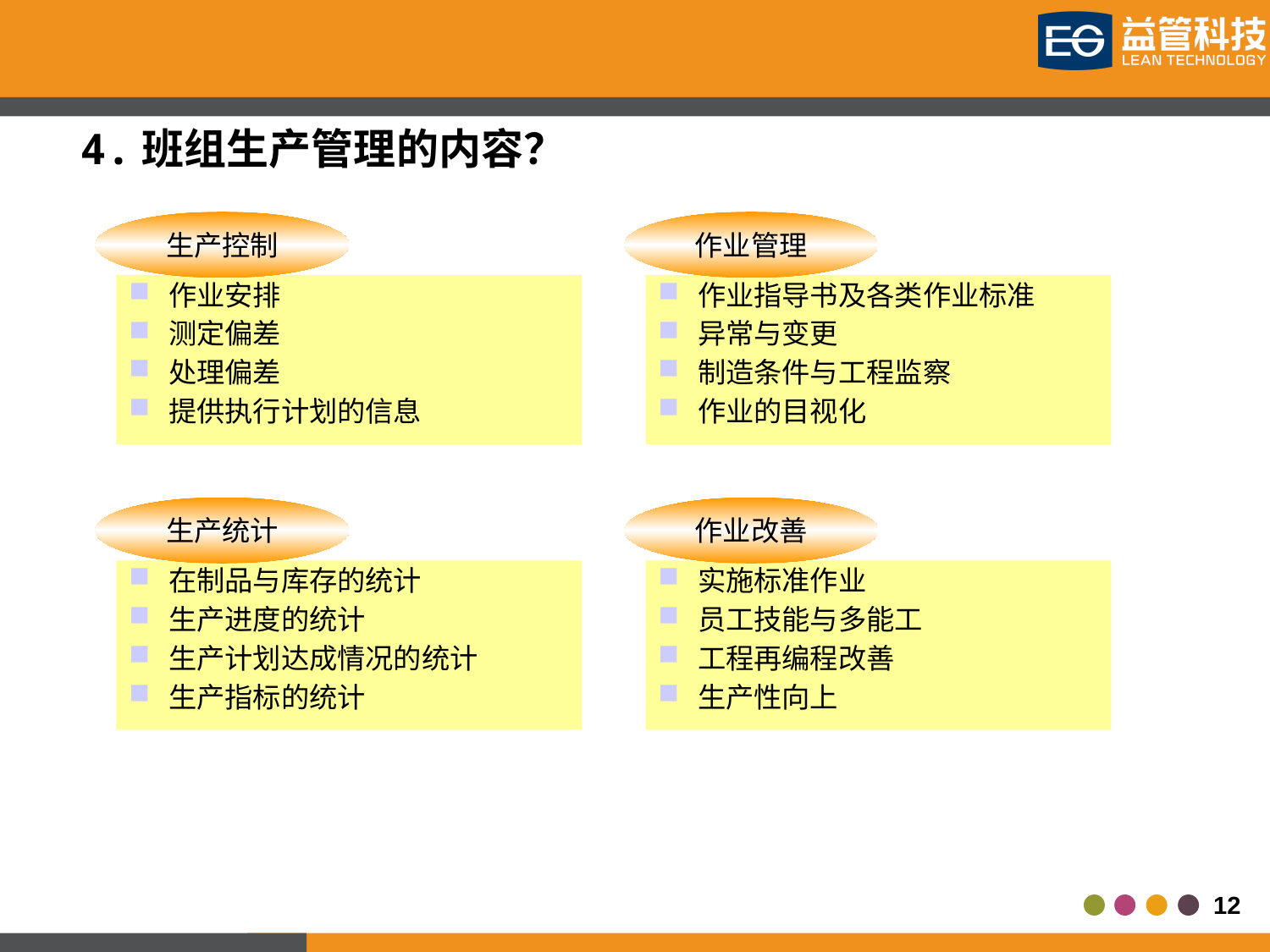

4.班组生产管理的内容？
生产控制
作业管理
作业安排
测定偏差
处理偏差
提供执行计划的信息
作业指导书及各类作业标准
异常与变更
制造条件与工程监察
作业的目视化
生产统计
作业改善
在制品与库存的统计
生产进度的统计
生产计划达成情况的统计
生产指标的统计
实施标准作业
员工技能与多能工
工程再编程改善
生产性向上